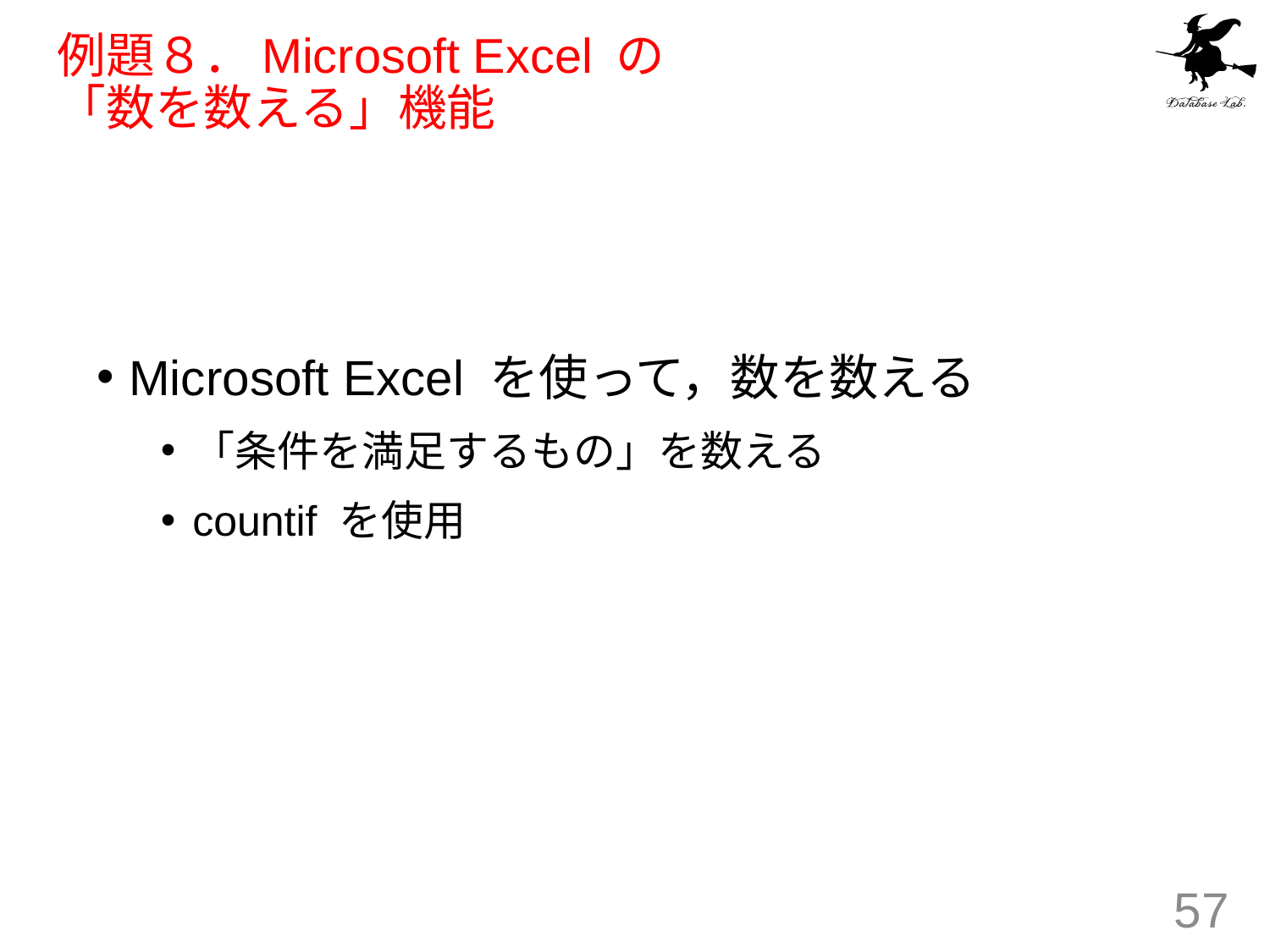

# 例題８．Microsoft Excel の 「数を数える」機能
Microsoft Excel を使って，数を数える
「条件を満足するもの」を数える
countif を使用

57